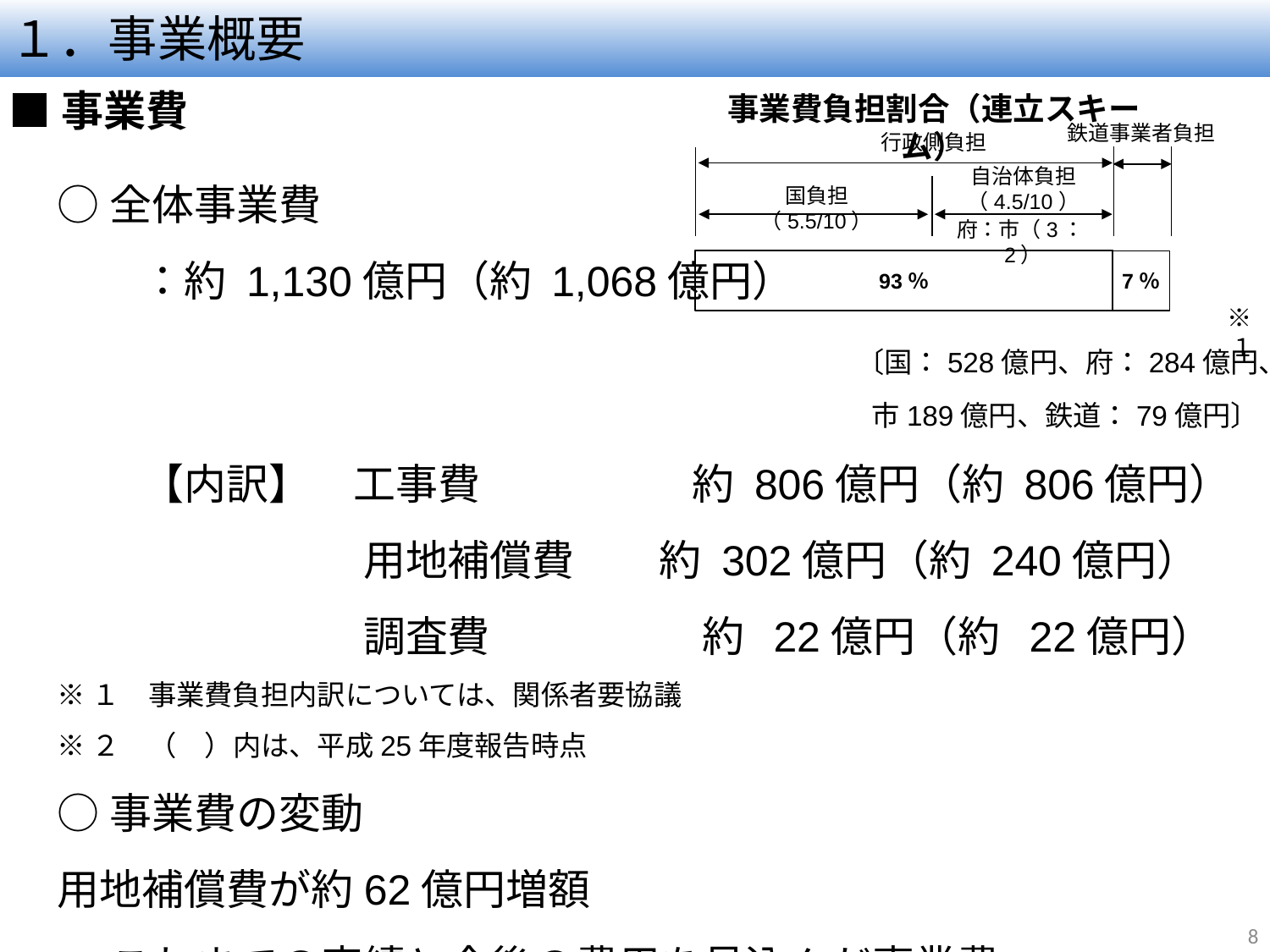

# １．事業概要
■事業費
事業費負担割合（連立スキーム）
鉄道事業者負担
行政側負担
○全体事業費
　　：約 1,130億円（約 1,068億円）
　　　　　　　　　　　　　　　　　　　〔国：528億円、府：284億円、市189億円、鉄道：79億円〕
　　【内訳】　工事費　　　　　約 806億円（約 806億円）
　　　　　　　 用地補償費　　約 302億円（約 240億円）
　　　　　　　 調査費　　　　　約  22億円（約  22億円）
※１　事業費負担内訳については、関係者要協議
※２　（　）内は、平成25年度報告時点
○事業費の変動
用地補償費が約62億円増額
→これまでの実績と今後の費用を見込んだ事業費
自治体負担
（4.5/10）
国負担（5.5/10）
府：市（3：2）

93％
7％
※１
8